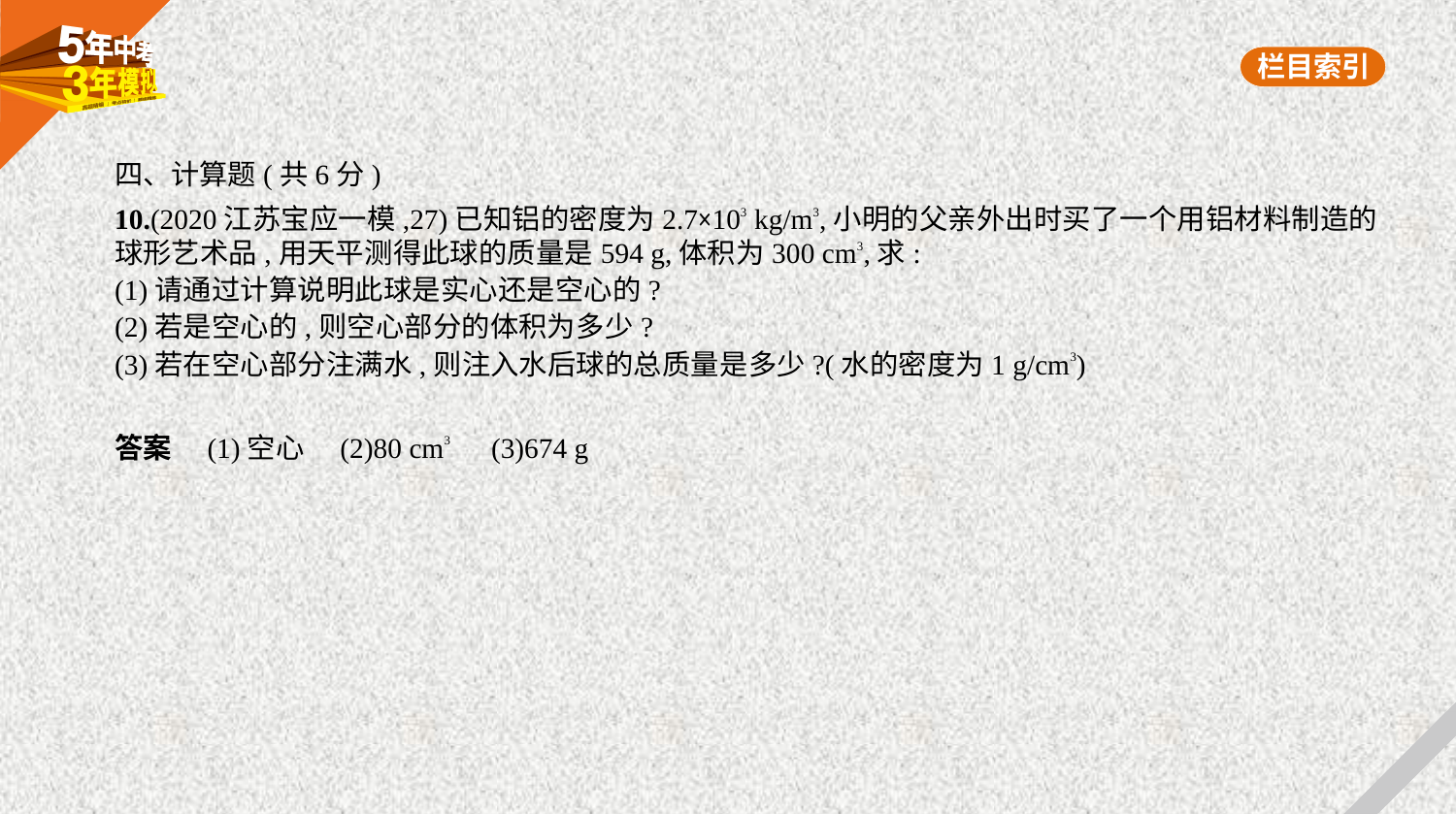

四、计算题(共6分)
10.(2020江苏宝应一模,27)已知铝的密度为2.7×103 kg/m3,小明的父亲外出时买了一个用铝材料制造的
球形艺术品,用天平测得此球的质量是594 g,体积为300 cm3,求:
(1)请通过计算说明此球是实心还是空心的?
(2)若是空心的,则空心部分的体积为多少?
(3)若在空心部分注满水,则注入水后球的总质量是多少?(水的密度为1 g/cm3)
答案　(1)空心　(2)80 cm3　(3)674 g